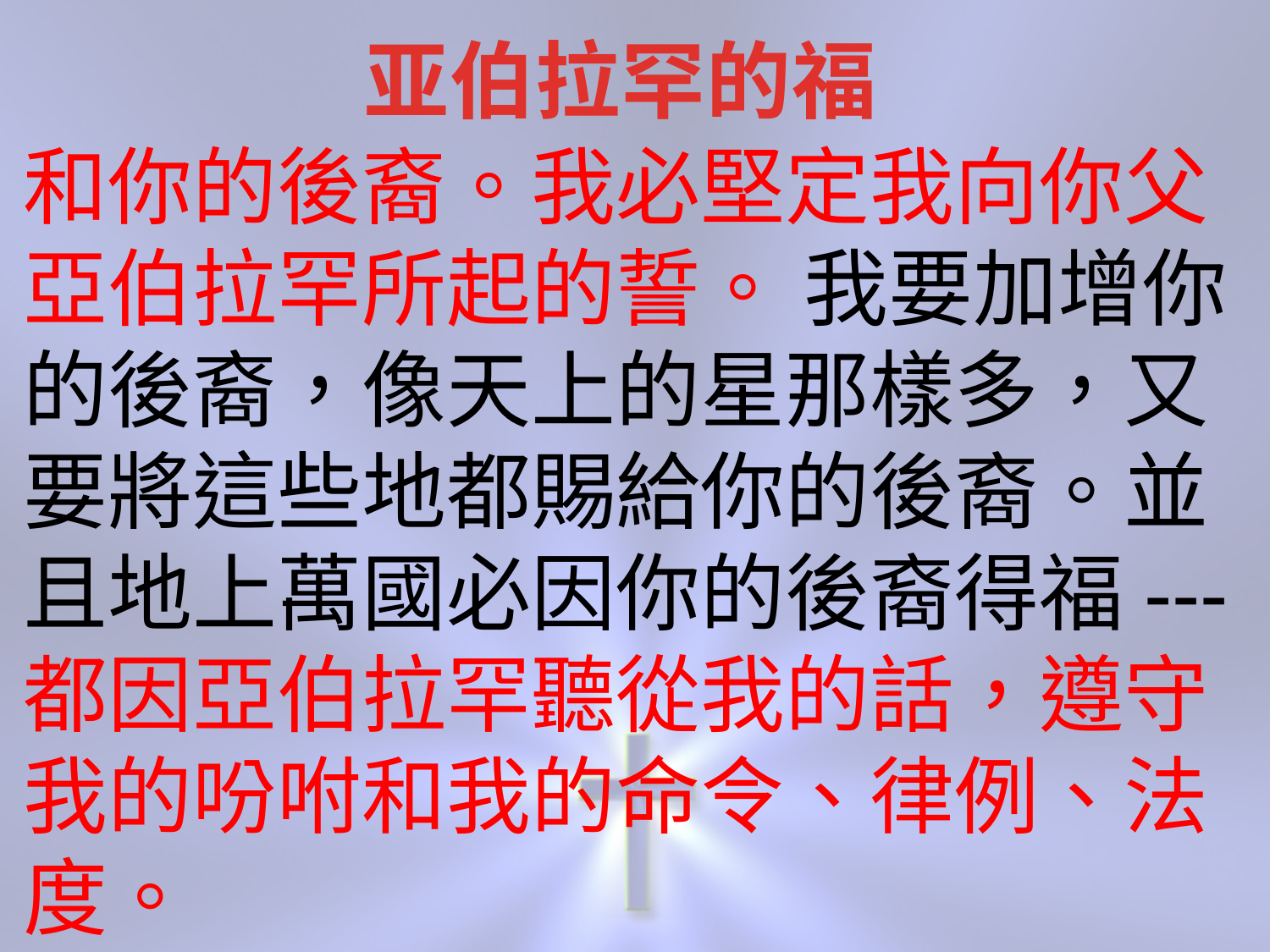

亚伯拉罕的福
和你的後裔。我必堅定我向你父亞伯拉罕所起的誓。 我要加增你的後裔，像天上的星那樣多，又要將這些地都賜給你的後裔。並且地上萬國必因你的後裔得福--- 都因亞伯拉罕聽從我的話，遵守我的吩咐和我的命令、律例、法度。